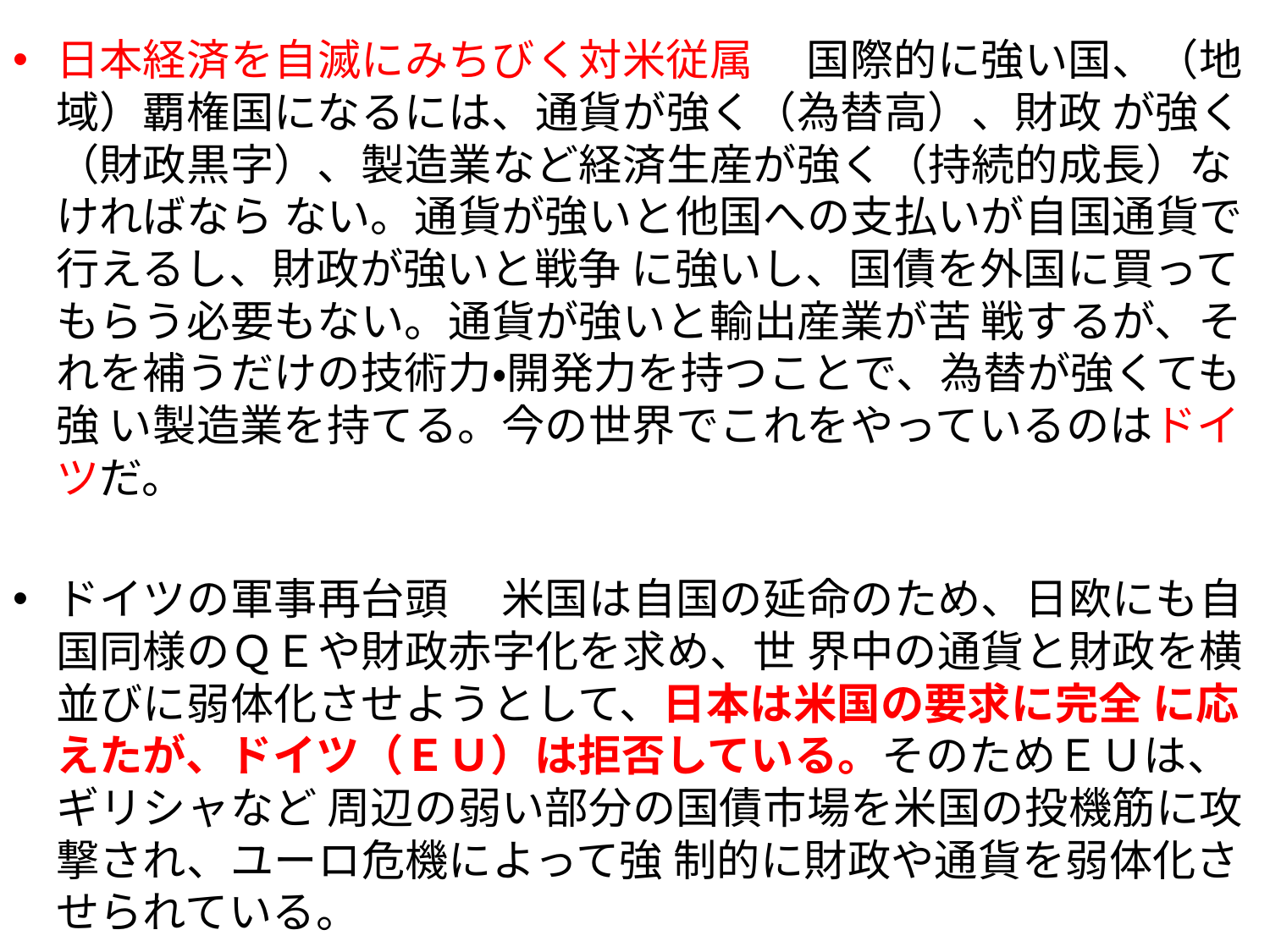

日本経済を自滅にみちびく対米従属 　国際的に強い国、（地域）覇権国になるには、通貨が強く（為替高）、財政 が強く（財政黒字）、製造業など経済生産が強く（持続的成長）なければなら ない。通貨が強いと他国への支払いが自国通貨で行えるし、財政が強いと戦争 に強いし、国債を外国に買ってもらう必要もない。通貨が強いと輸出産業が苦 戦するが、それを補うだけの技術力・開発力を持つことで、為替が強くても強 い製造業を持てる。今の世界でこれをやっているのはドイツだ。

ドイツの軍事再台頭 　米国は自国の延命のため、日欧にも自国同様のＱＥや財政赤字化を求め、世 界中の通貨と財政を横並びに弱体化させようとして、日本は米国の要求に完全 に応えたが、ドイツ（ＥＵ）は拒否している。そのためＥＵは、ギリシャなど 周辺の弱い部分の国債市場を米国の投機筋に攻撃され、ユーロ危機によって強 制的に財政や通貨を弱体化させられている。